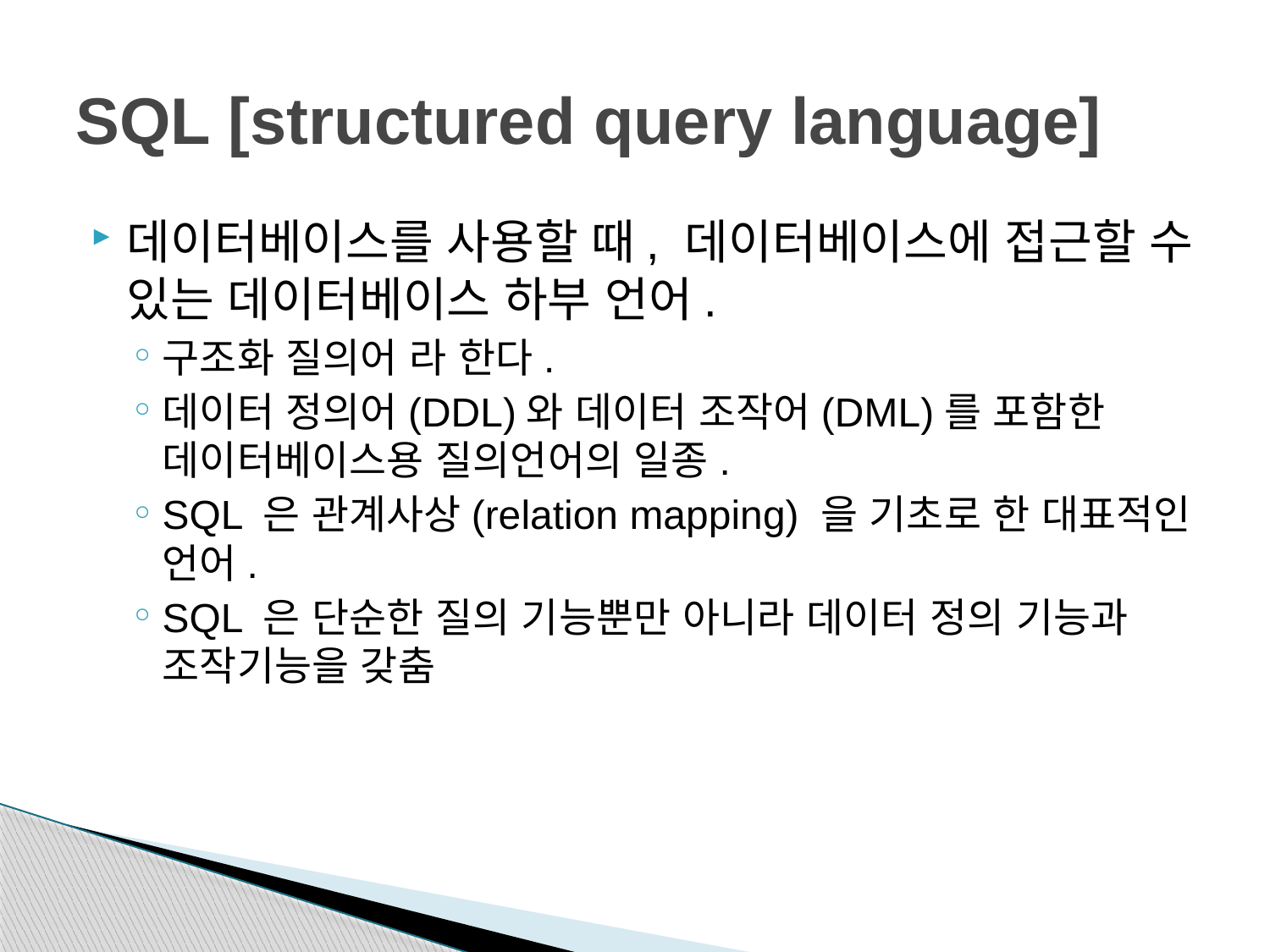

# SQL [structured query language]
데이터베이스를 사용할 때, 데이터베이스에 접근할 수 있는 데이터베이스 하부 언어.
구조화 질의어 라 한다.
데이터 정의어(DDL)와 데이터 조작어(DML)를 포함한 데이터베이스용 질의언어의 일종.
SQL 은 관계사상(relation mapping) 을 기초로 한 대표적인 언어.
SQL 은 단순한 질의 기능뿐만 아니라 데이터 정의 기능과 조작기능을 갖춤